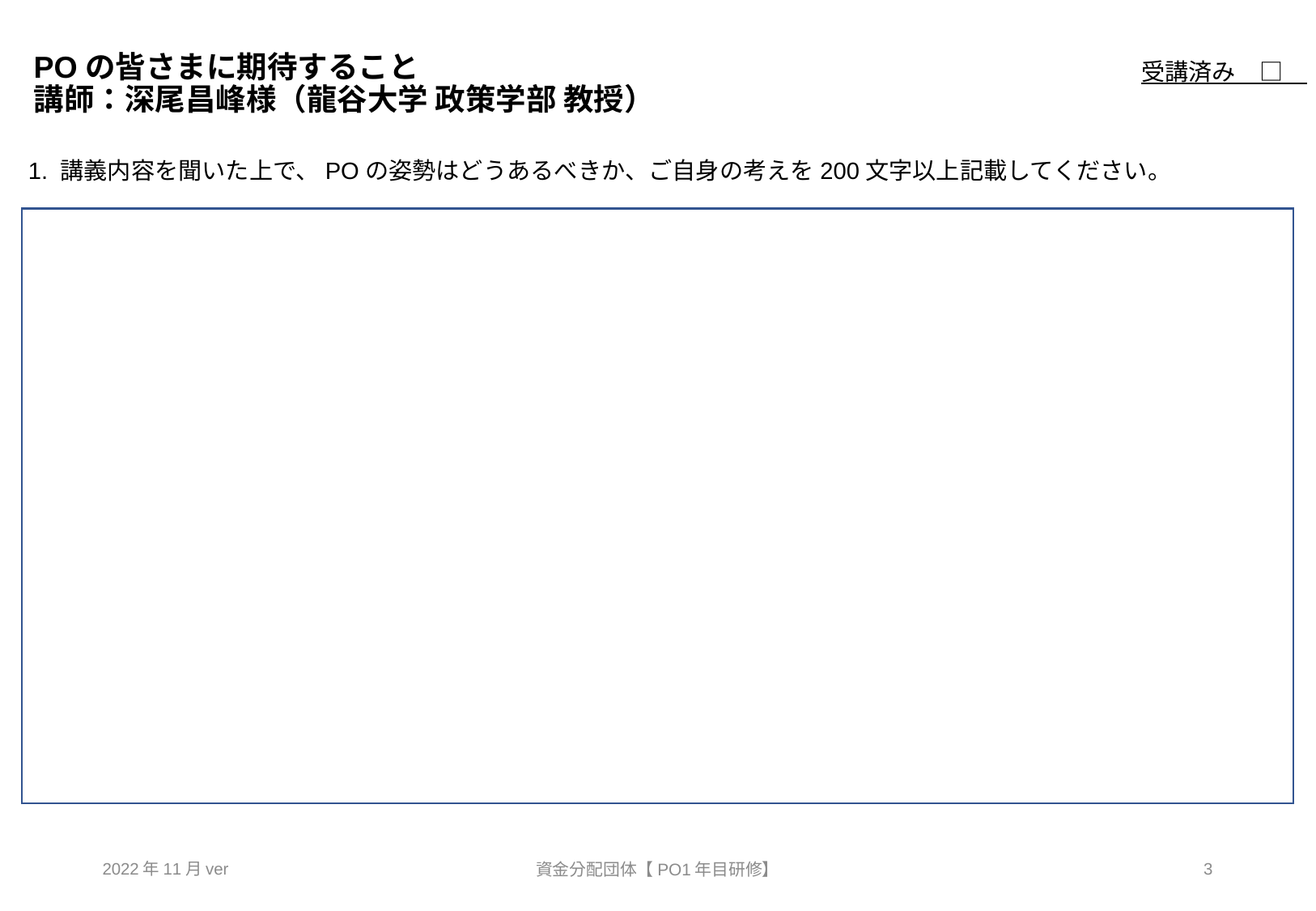

# POの皆さまに期待すること 講師：深尾昌峰様（龍谷大学 政策学部 教授）
受講済み　□
1. 講義内容を聞いた上で、POの姿勢はどうあるべきか、ご自身の考えを200文字以上記載してください。

2022年11月ver
資金分配団体【PO1年目研修】
3